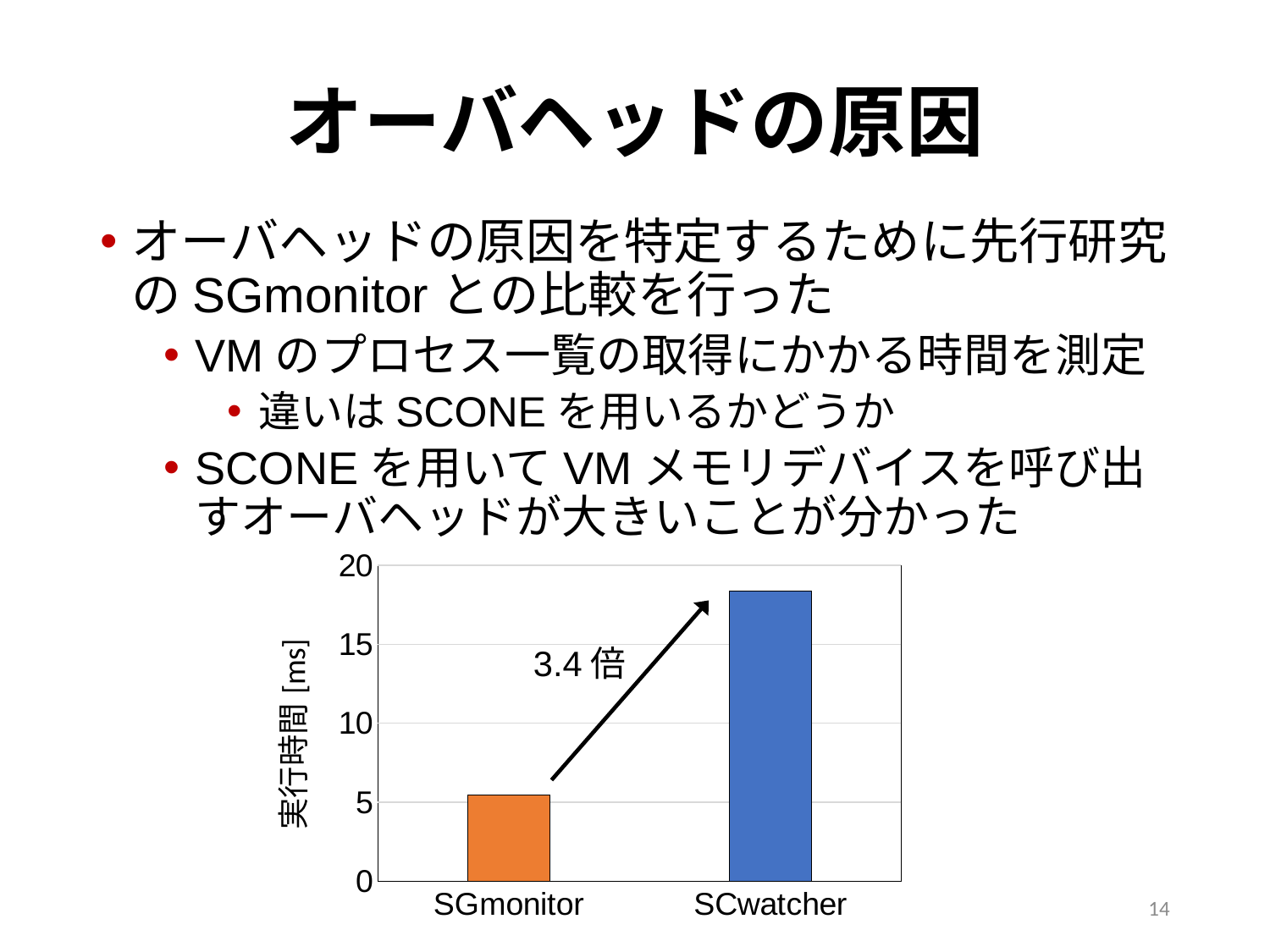

# オーバヘッドの原因
オーバヘッドの原因を特定するために先行研究のSGmonitorとの比較を行った
VMのプロセス一覧の取得にかかる時間を測定
違いはSCONEを用いるかどうか
SCONEを用いてVMメモリデバイスを呼び出すオーバヘッドが大きいことが分かった

### Chart

| Category |  |
|---|---|
| SGmonitor | 5.448 |
| SCwatcher | 18.361 |
3.4倍
14